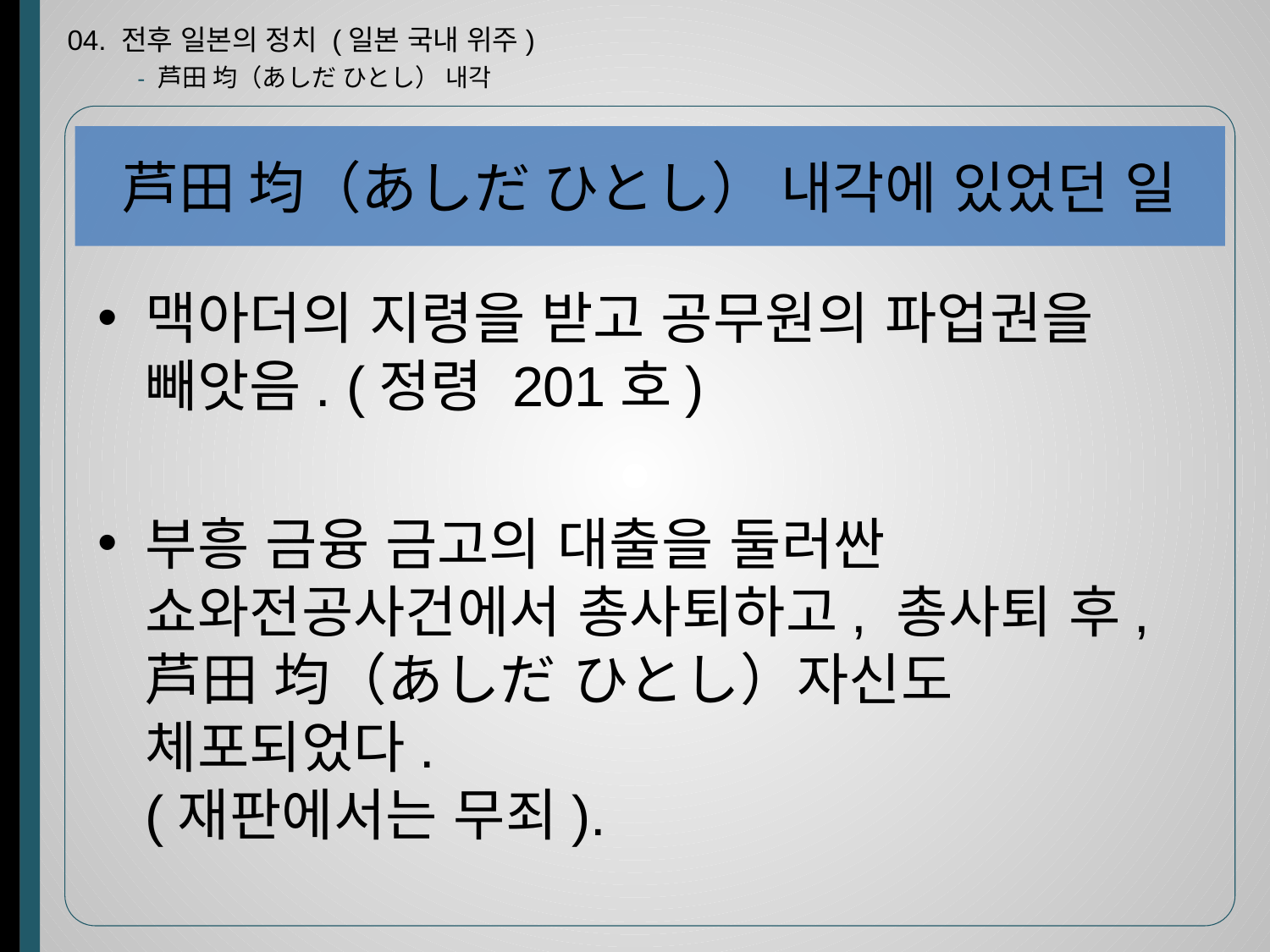

04. 전후 일본의 정치 (일본 국내 위주)
- 芦田 均（あしだ ひとし） 내각

# 芦田 均（あしだ ひとし） 내각에 있었던 일
맥아더의 지령을 받고 공무원의 파업권을 빼앗음. (정령 201호)

부흥 금융 금고의 대출을 둘러싼 쇼와전공사건에서 총사퇴하고, 총사퇴 후, 芦田 均（あしだ ひとし）자신도 체포되었다.
(재판에서는 무죄).